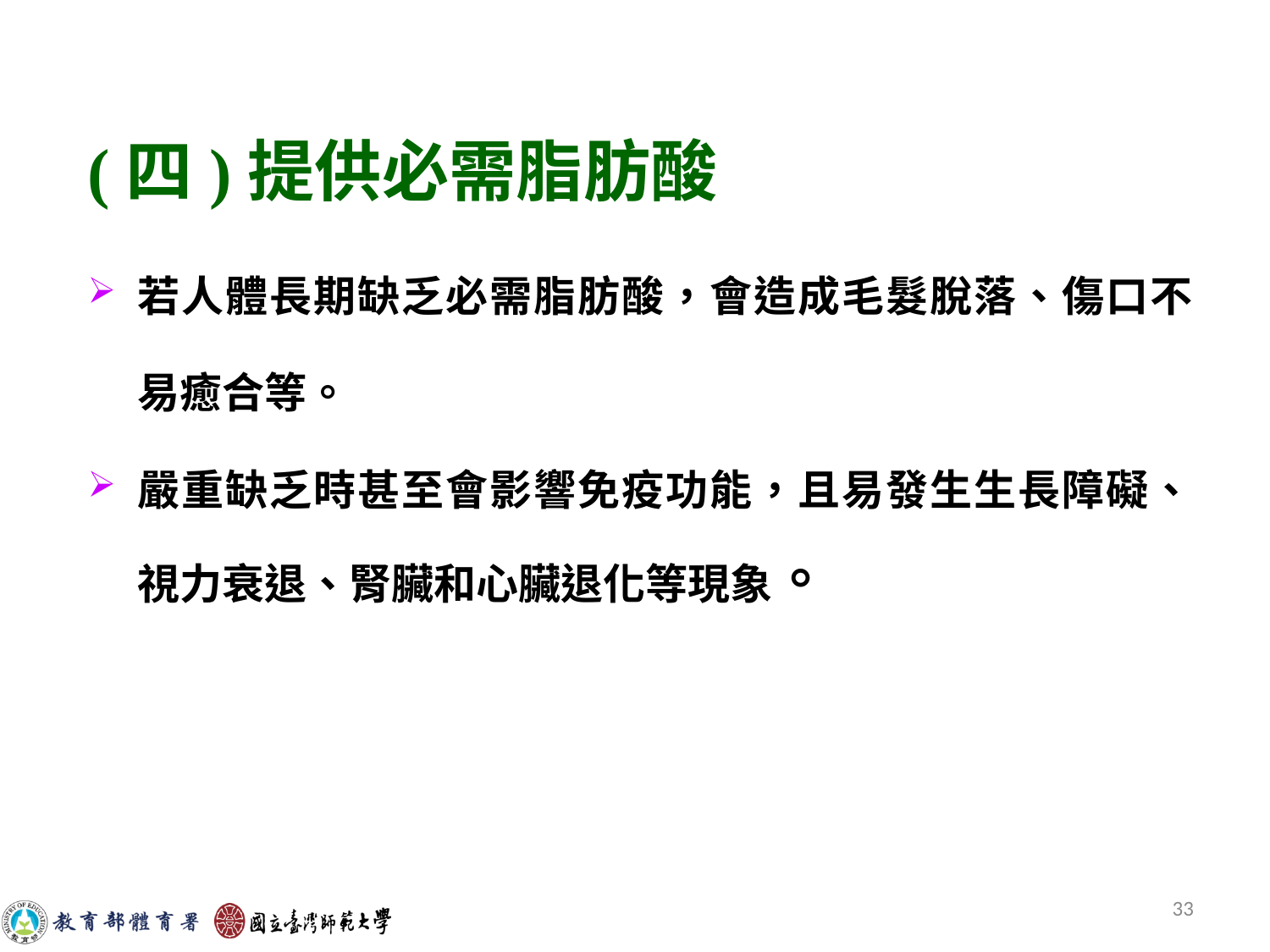

(四)提供必需脂肪酸
若人體長期缺乏必需脂肪酸，會造成毛髮脫落、傷口不易癒合等。
嚴重缺乏時甚至會影響免疫功能，且易發生生長障礙、視力衰退、腎臟和心臟退化等現象。

33